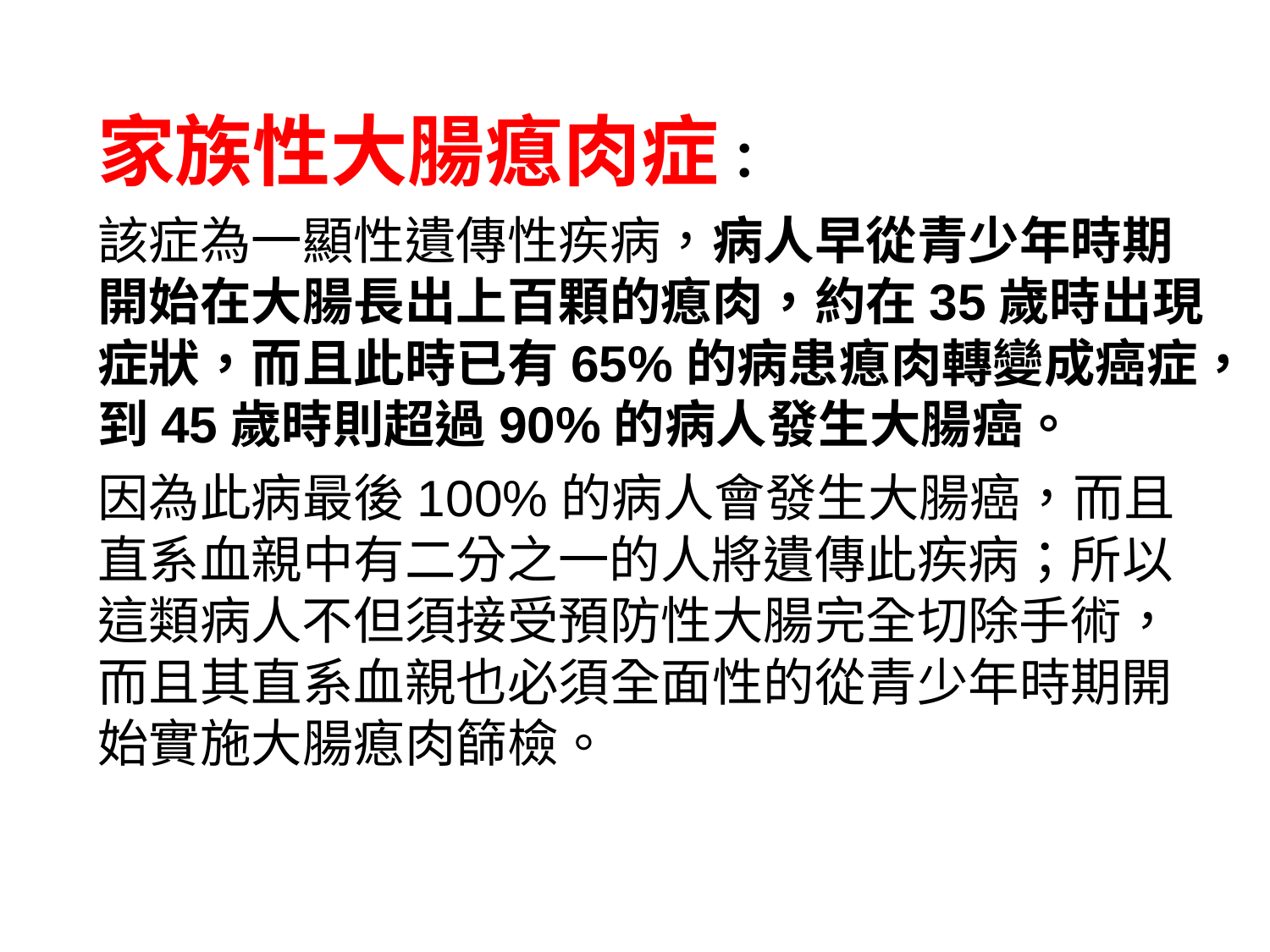

家族性大腸瘜肉症：
該症為一顯性遺傳性疾病，病人早從青少年時期開始在大腸長出上百顆的瘜肉，約在35歲時出現症狀，而且此時已有65%的病患瘜肉轉變成癌症，到45歲時則超過90%的病人發生大腸癌。
因為此病最後100%的病人會發生大腸癌，而且直系血親中有二分之一的人將遺傳此疾病；所以這類病人不但須接受預防性大腸完全切除手術，而且其直系血親也必須全面性的從青少年時期開始實施大腸瘜肉篩檢。